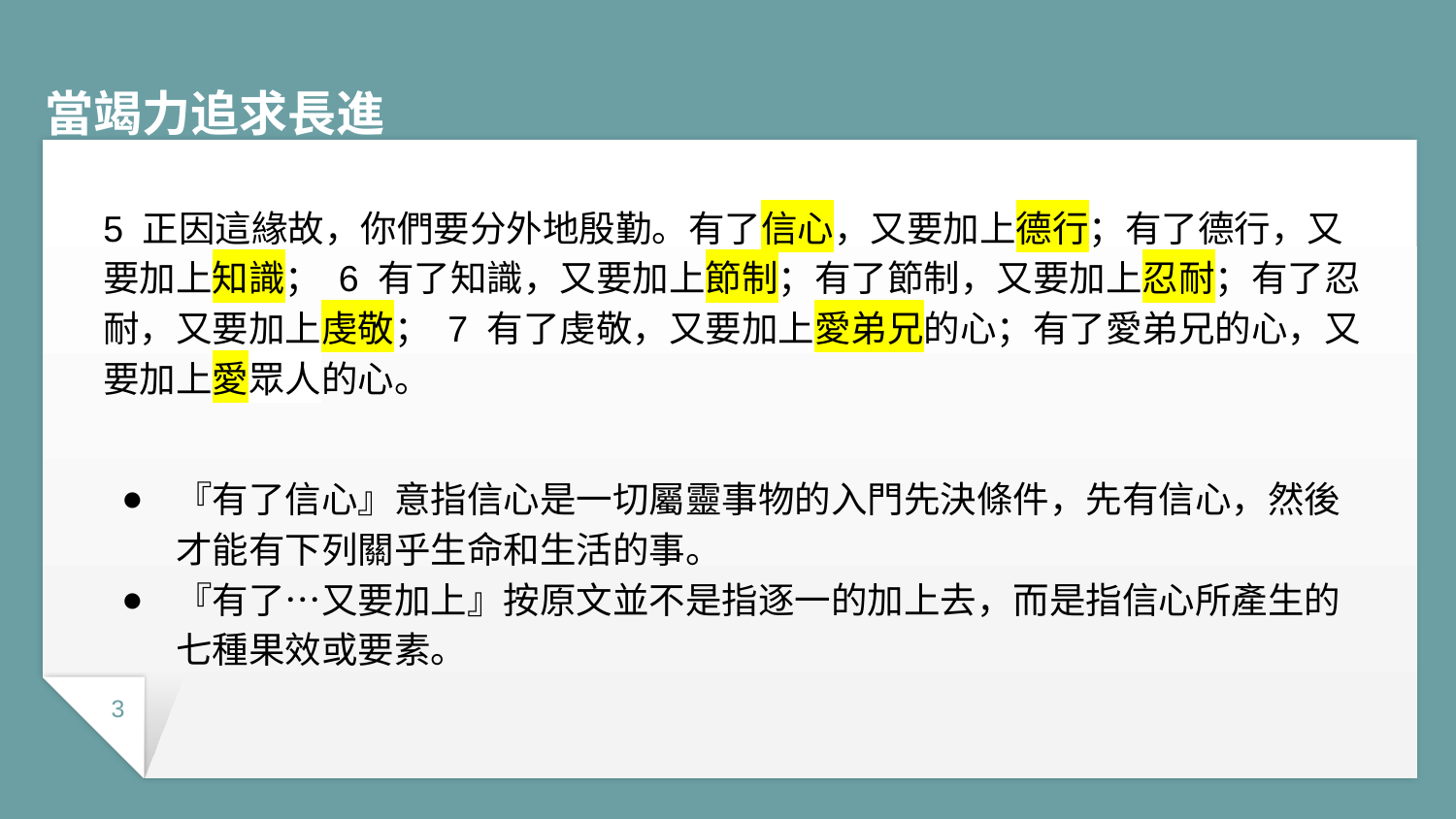

# 當竭力追求長進
5 正因這緣故，你們要分外地殷勤。有了信心，又要加上德行；有了德行，又要加上知識； 6 有了知識，又要加上節制；有了節制，又要加上忍耐；有了忍耐，又要加上虔敬； 7 有了虔敬，又要加上愛弟兄的心；有了愛弟兄的心，又要加上愛眾人的心。

『有了信心』意指信心是一切屬靈事物的入門先決條件，先有信心，然後才能有下列關乎生命和生活的事。
『有了…又要加上』按原文並不是指逐一的加上去，而是指信心所產生的七種果效或要素。

3